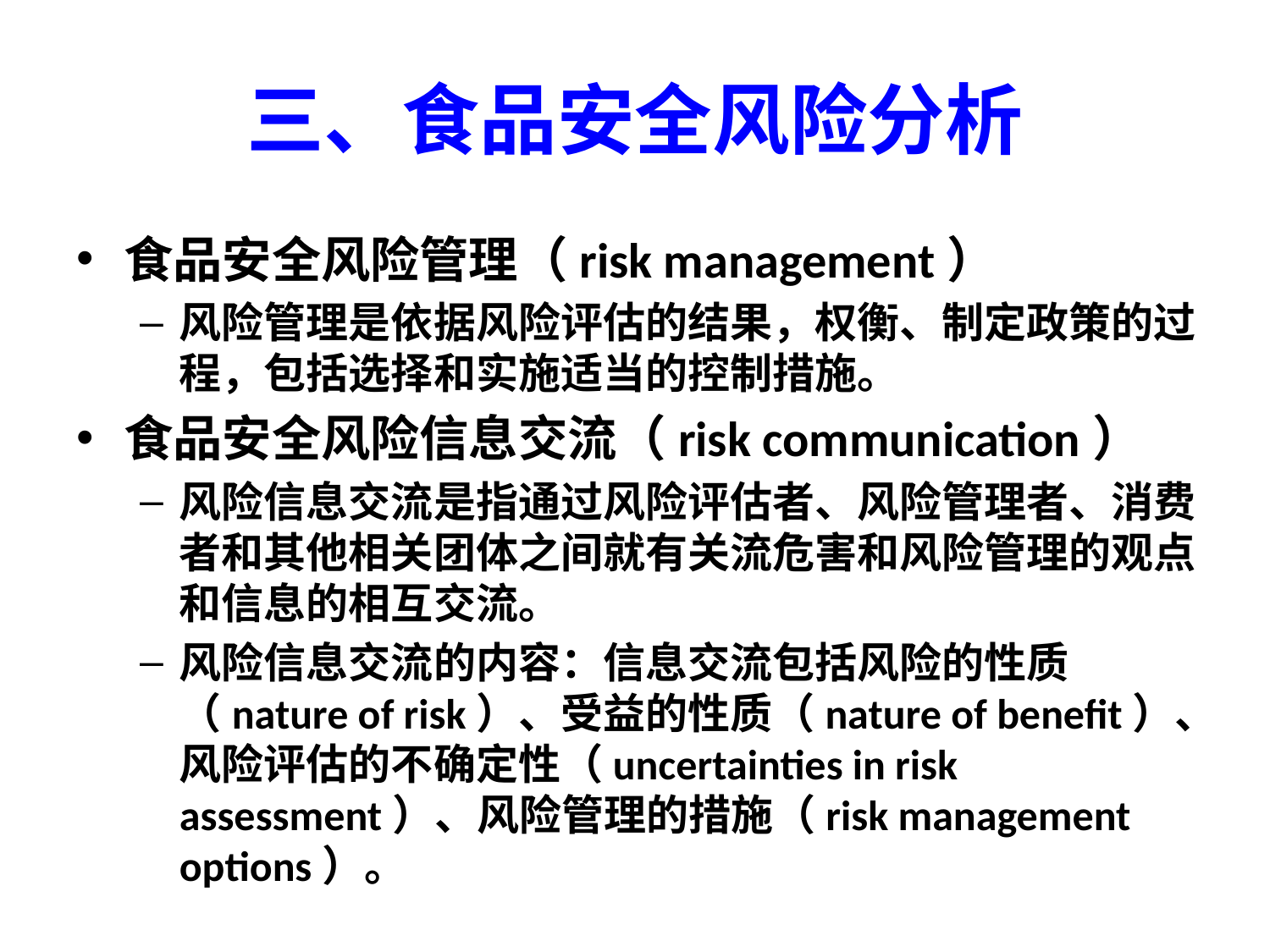

# 三、食品安全风险分析
食品安全风险管理（risk management）
风险管理是依据风险评估的结果，权衡、制定政策的过程，包括选择和实施适当的控制措施。
食品安全风险信息交流（risk communication）
风险信息交流是指通过风险评估者、风险管理者、消费者和其他相关团体之间就有关流危害和风险管理的观点和信息的相互交流。
风险信息交流的内容：信息交流包括风险的性质（nature of risk）、受益的性质（nature of benefit）、风险评估的不确定性（uncertainties in risk assessment）、风险管理的措施（risk management options）。